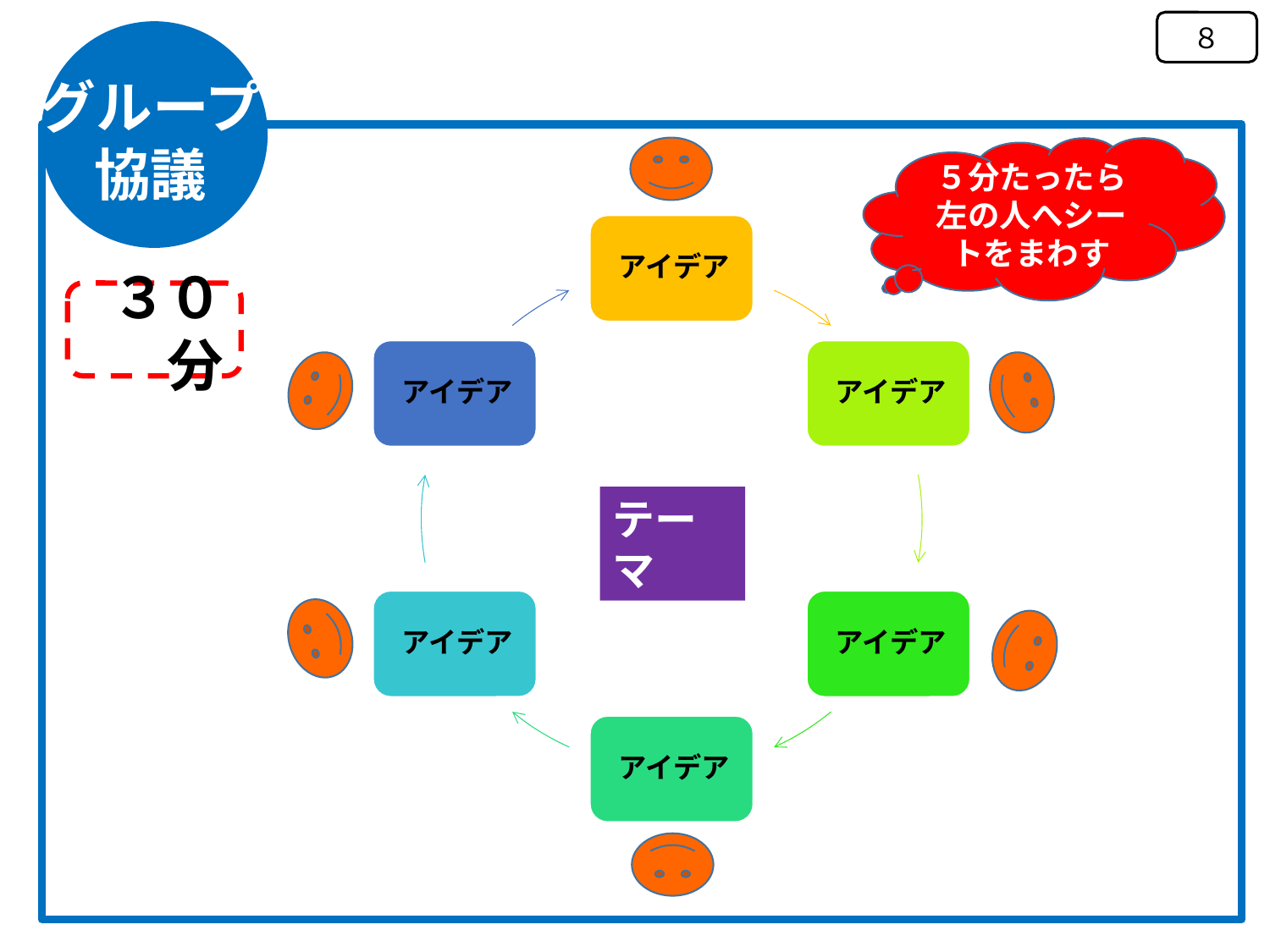

８

グループ
協議

５分たったら
左の人へシートをまわす
アイデア
アイデア
アイデア
アイデア
アイデア
アイデア
３０分

テーマ